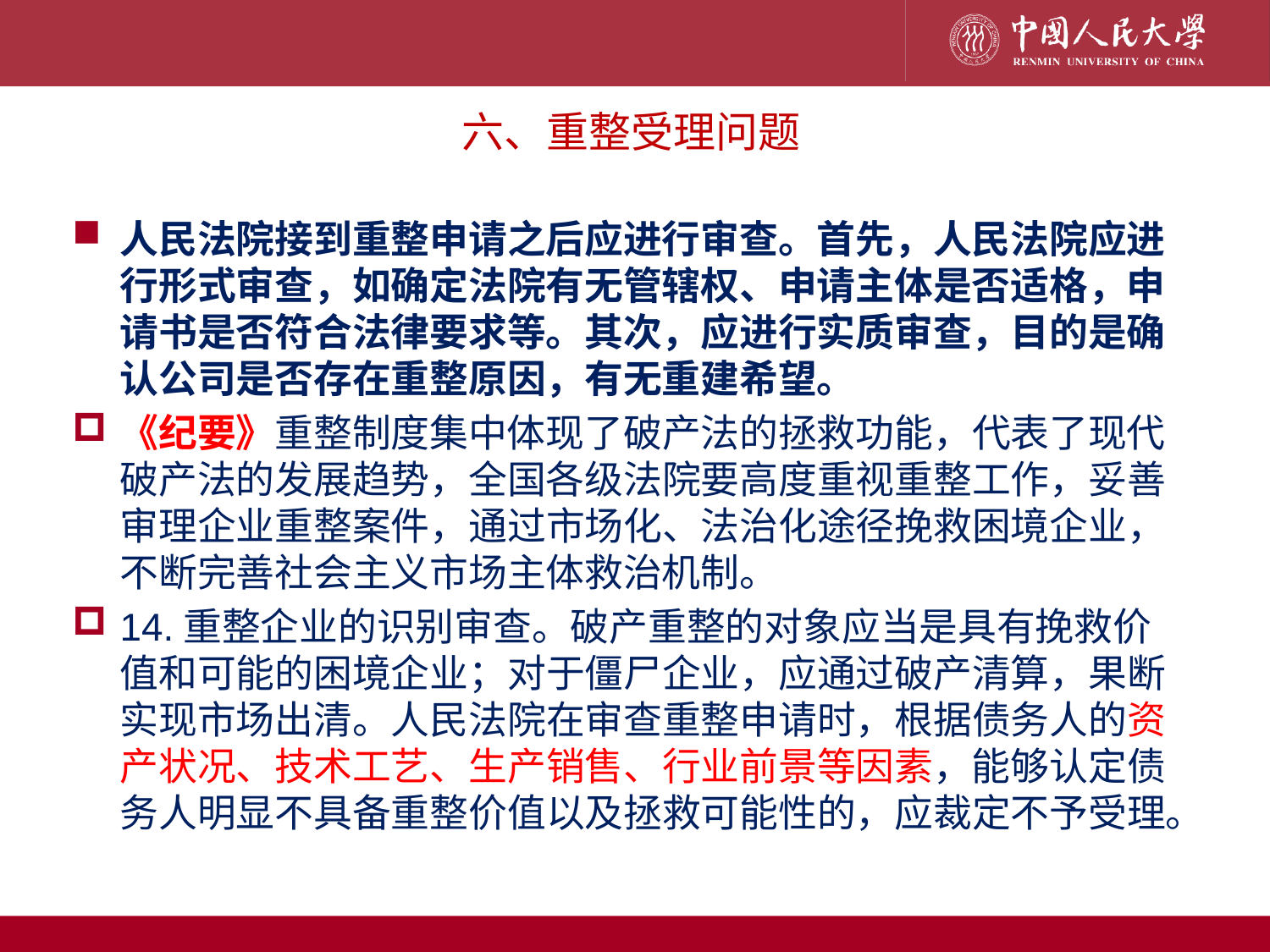

# 六、重整受理问题
人民法院接到重整申请之后应进行审查。首先，人民法院应进行形式审查，如确定法院有无管辖权、申请主体是否适格，申请书是否符合法律要求等。其次，应进行实质审查，目的是确认公司是否存在重整原因，有无重建希望。
《纪要》重整制度集中体现了破产法的拯救功能，代表了现代破产法的发展趋势，全国各级法院要高度重视重整工作，妥善审理企业重整案件，通过市场化、法治化途径挽救困境企业，不断完善社会主义市场主体救治机制。
14.重整企业的识别审查。破产重整的对象应当是具有挽救价值和可能的困境企业；对于僵尸企业，应通过破产清算，果断实现市场出清。人民法院在审查重整申请时，根据债务人的资产状况、技术工艺、生产销售、行业前景等因素，能够认定债务人明显不具备重整价值以及拯救可能性的，应裁定不予受理。